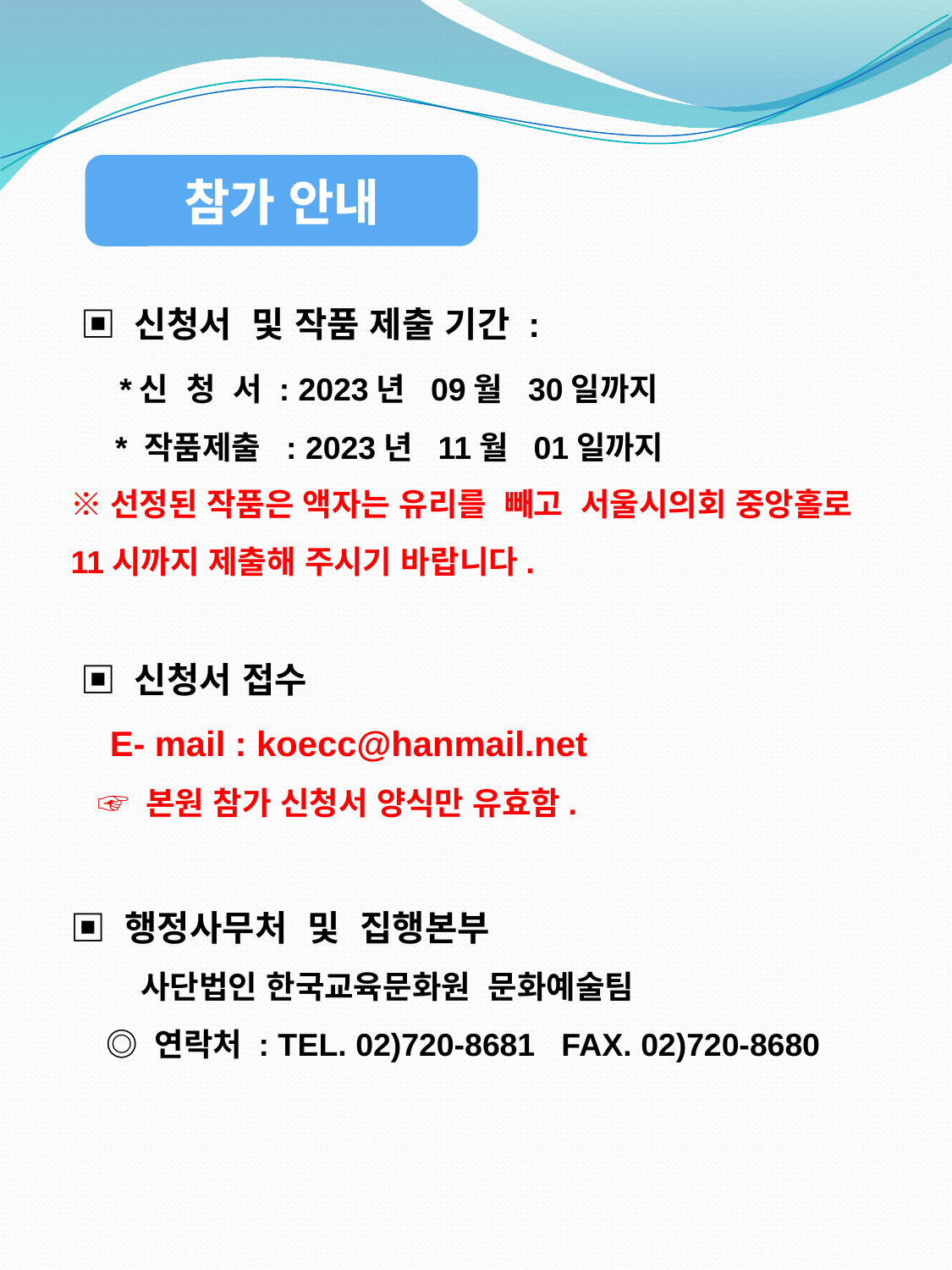

참가 안내
 ▣ 신청서  및 작품 제출 기간 :
     *신  청  서 : 2023년  09월  30일까지
     * 작품제출  : 2023년  11월  01일까지
※선정된 작품은 액자는 유리를  빼고  서울시의회 중앙홀로 11시까지 제출해 주시기 바랍니다.

 ▣ 신청서 접수
    E- mail : koecc@hanmail.net
   ☞ 본원 참가 신청서 양식만 유효함.

▣ 행정사무처  및  집행본부
       사단법인 한국교육문화원  문화예술팀
    ◎ 연락처 : TEL. 02)720-8681   FAX. 02)720-8680